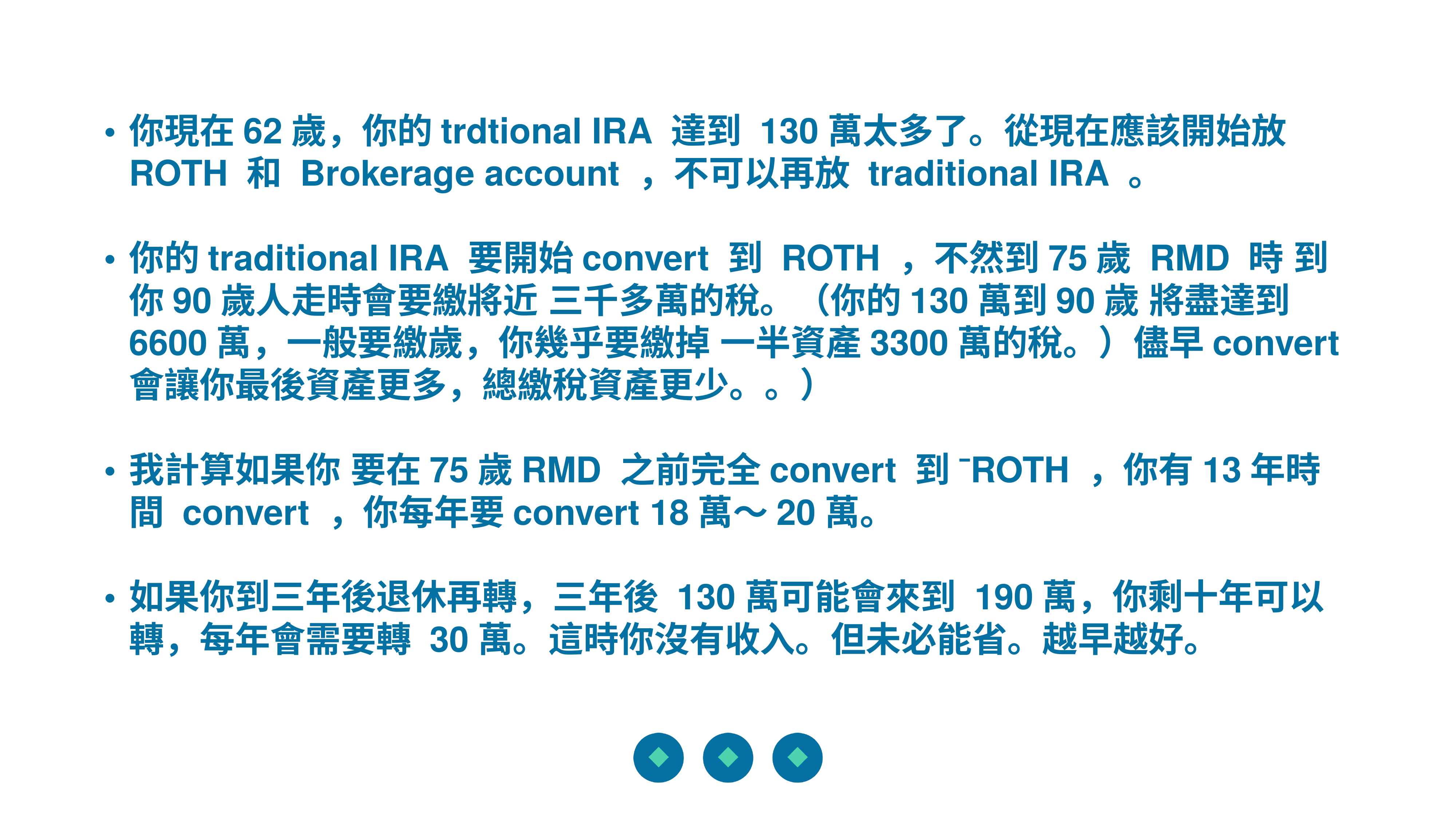

你現在62歲，你的trdtional IRA 達到 130萬太多了。從現在應該開始放 ROTH 和 Brokerage account ，不可以再放 traditional IRA 。

你的traditional IRA 要開始convert 到 ROTH ，不然到75歲 RMD 時 到 你90歲人走時會要繳將近 三千多萬的稅。（你的130萬到90歲 將盡達到 6600萬，一般要繳歲，你幾乎要繳掉 一半資產3300萬的稅。）儘早convert 會讓你最後資產更多，總繳稅資產更少。。）

我計算如果你 要在75歲RMD 之前完全convert 到ˉROTH ，你有13年時間 convert ，你每年要convert 18萬～20萬。

如果你到三年後退休再轉，三年後 130萬可能會來到 190萬，你剩十年可以轉，每年會需要轉 30萬。這時你沒有收入。但未必能省。越早越好。